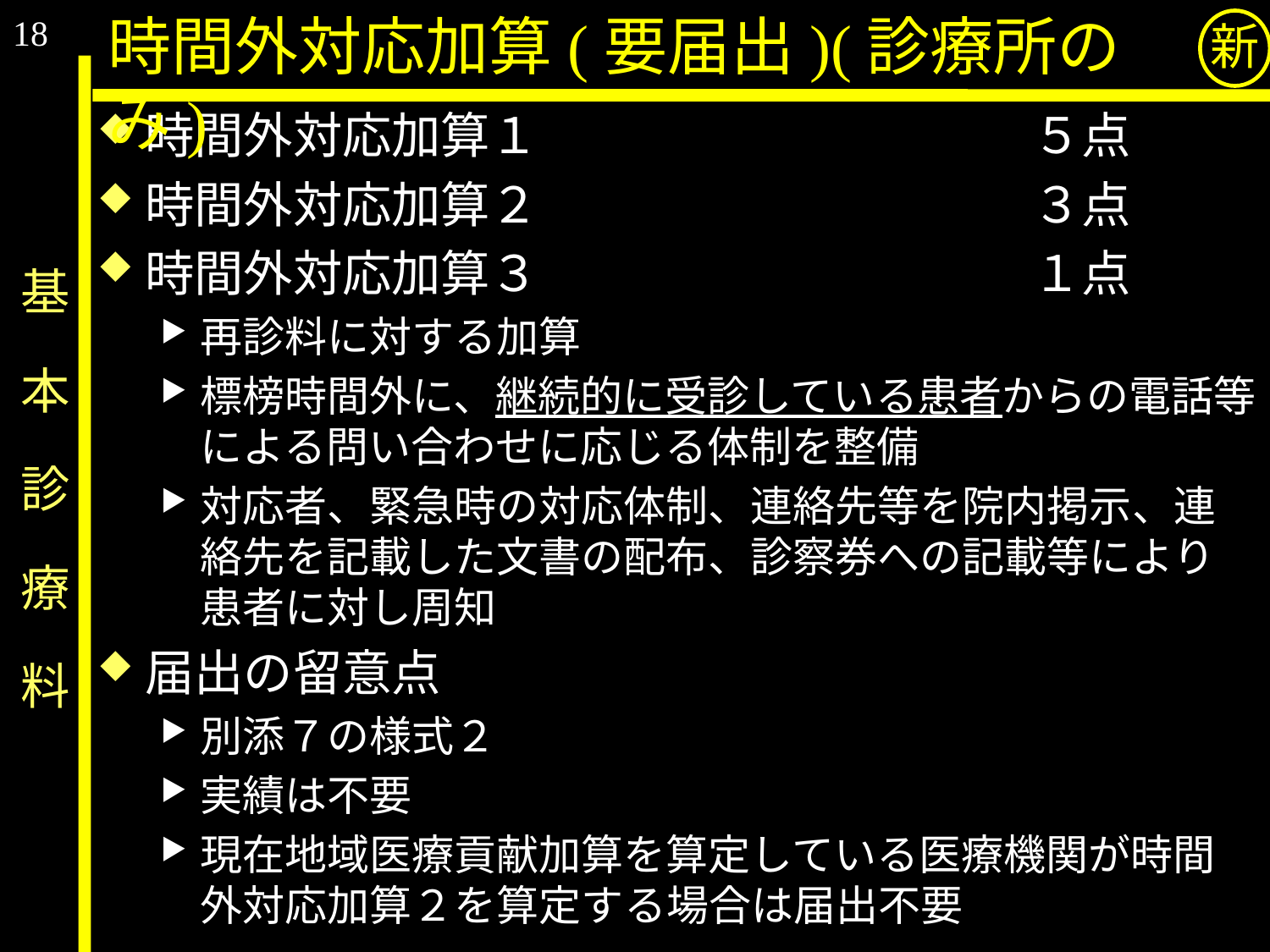

18
時間外対応加算(要届出)(診療所のみ)
新

時間外対応加算１　　　　　　　　　　５点
時間外対応加算２　　　　　　　　　　３点
時間外対応加算３　　　　　　　　　　１点
再診料に対する加算
標榜時間外に、継続的に受診している患者からの電話等による問い合わせに応じる体制を整備
対応者、緊急時の対応体制、連絡先等を院内掲示、連絡先を記載した文書の配布、診察券への記載等により患者に対し周知
届出の留意点
別添７の様式２
実績は不要
現在地域医療貢献加算を算定している医療機関が時間外対応加算２を算定する場合は届出不要

# 基　本　診　療　料